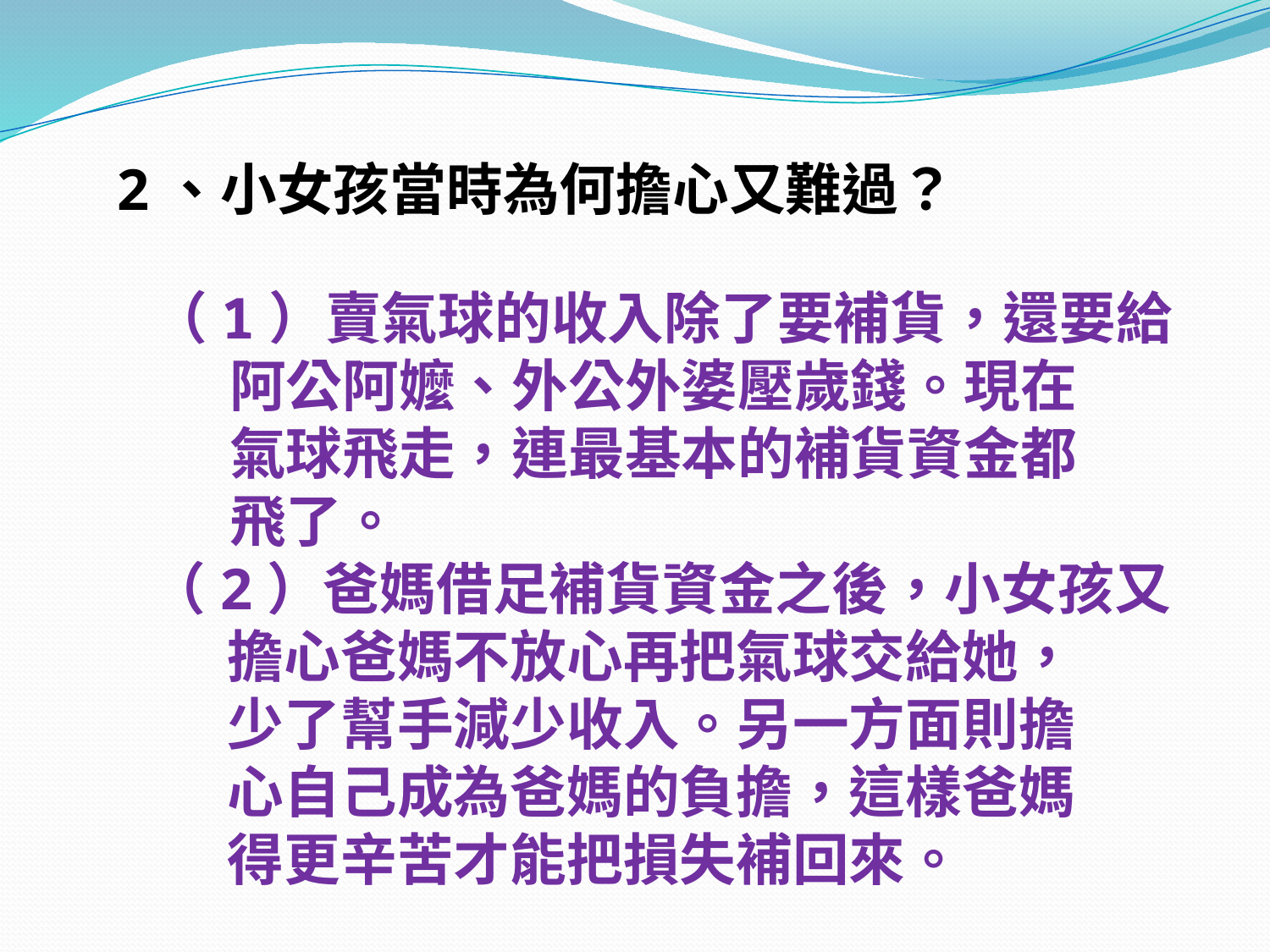

2、小女孩當時為何擔心又難過？
（1）賣氣球的收入除了要補貨，還要給
     阿公阿嬤、外公外婆壓歲錢。現在
     氣球飛走，連最基本的補貨資金都
     飛了。
（2）爸媽借足補貨資金之後，小女孩又
     擔心爸媽不放心再把氣球交給她，
     少了幫手減少收入。另一方面則擔
     心自己成為爸媽的負擔，這樣爸媽
     得更辛苦才能把損失補回來。